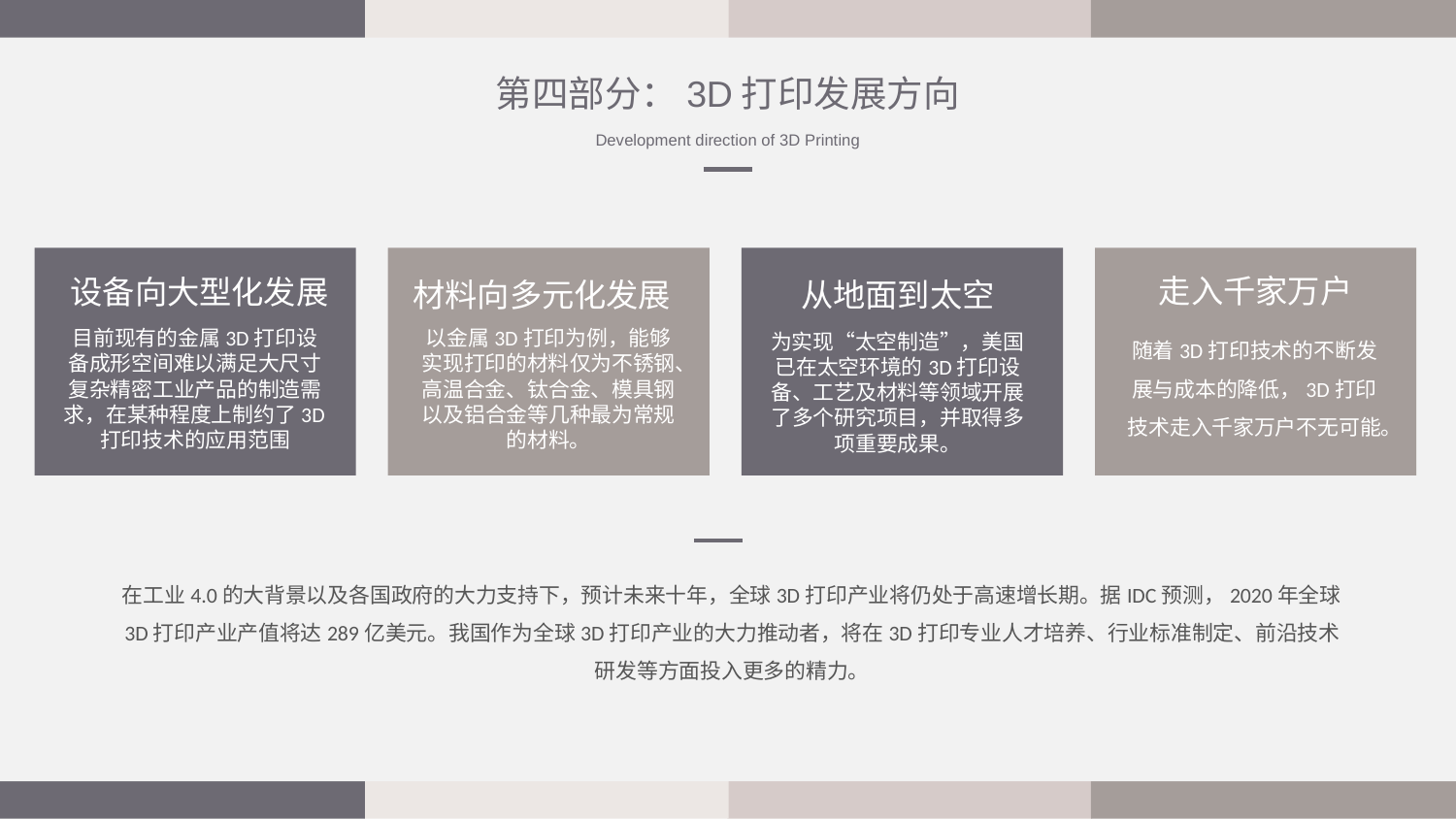

第四部分：3D打印发展方向
Development direction of 3D Printing

走入千家万户
设备向大型化发展
材料向多元化发展
从地面到太空
随着3D打印技术的不断发展与成本的降低，3D打印技术走入千家万户不无可能。
目前现有的金属3D打印设备成形空间难以满足大尺寸复杂精密工业产品的制造需求，在某种程度上制约了3D打印技术的应用范围
以金属3D打印为例，能够实现打印的材料仅为不锈钢、高温合金、钛合金、模具钢以及铝合金等几种最为常规的材料。
为实现“太空制造”，美国已在太空环境的3D打印设备、工艺及材料等领域开展了多个研究项目，并取得多项重要成果。
在工业4.0的大背景以及各国政府的大力支持下，预计未来十年，全球3D打印产业将仍处于高速增长期。据IDC预测，2020年全球3D打印产业产值将达289亿美元。我国作为全球3D打印产业的大力推动者，将在3D打印专业人才培养、行业标准制定、前沿技术研发等方面投入更多的精力。